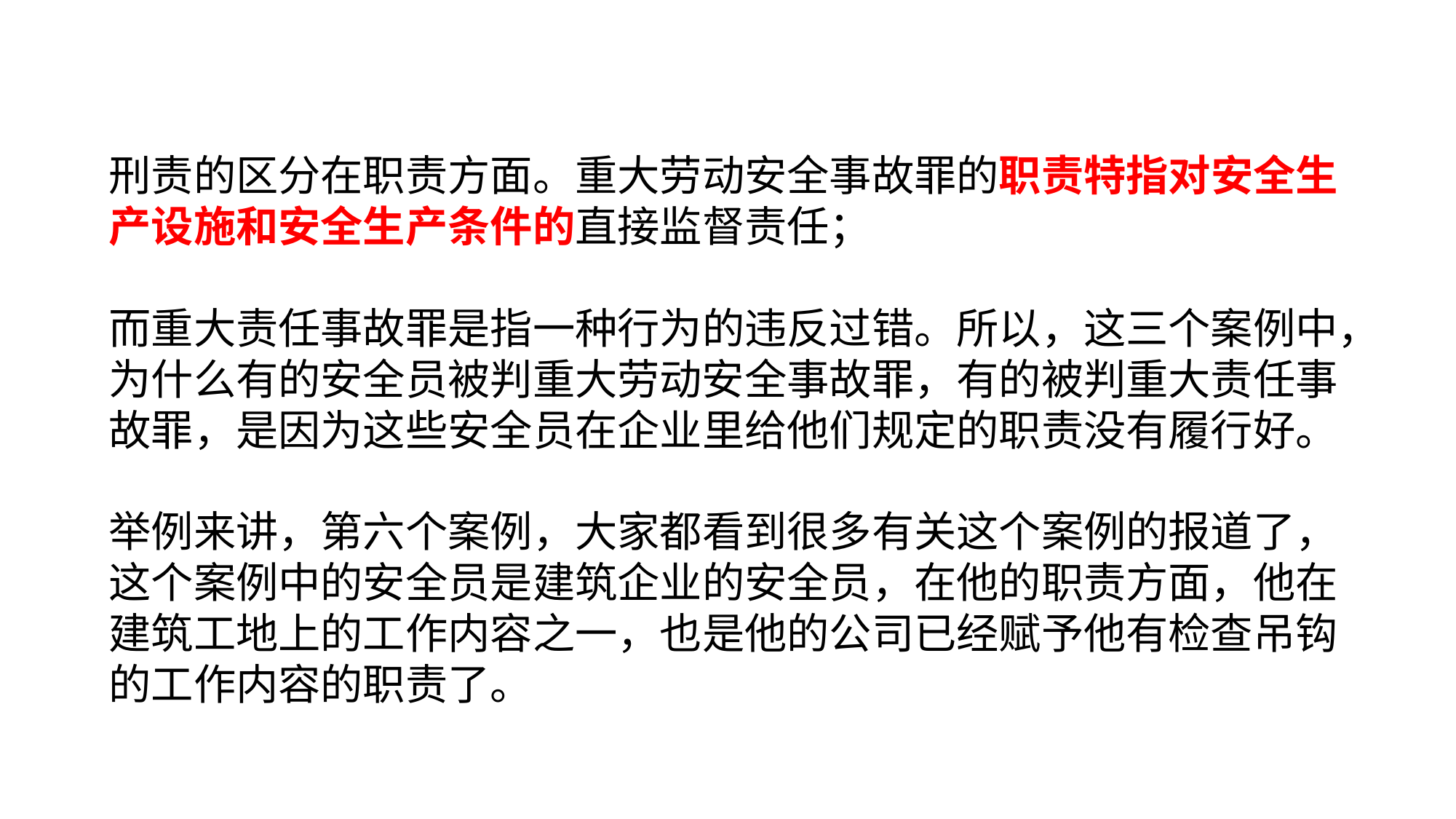

刑责的区分在职责方面。重大劳动安全事故罪的职责特指对安全生产设施和安全生产条件的直接监督责任；

而重大责任事故罪是指一种行为的违反过错。所以，这三个案例中，为什么有的安全员被判重大劳动安全事故罪，有的被判重大责任事故罪，是因为这些安全员在企业里给他们规定的职责没有履行好。

举例来讲，第六个案例，大家都看到很多有关这个案例的报道了，这个案例中的安全员是建筑企业的安全员，在他的职责方面，他在建筑工地上的工作内容之一，也是他的公司已经赋予他有检查吊钩的工作内容的职责了。